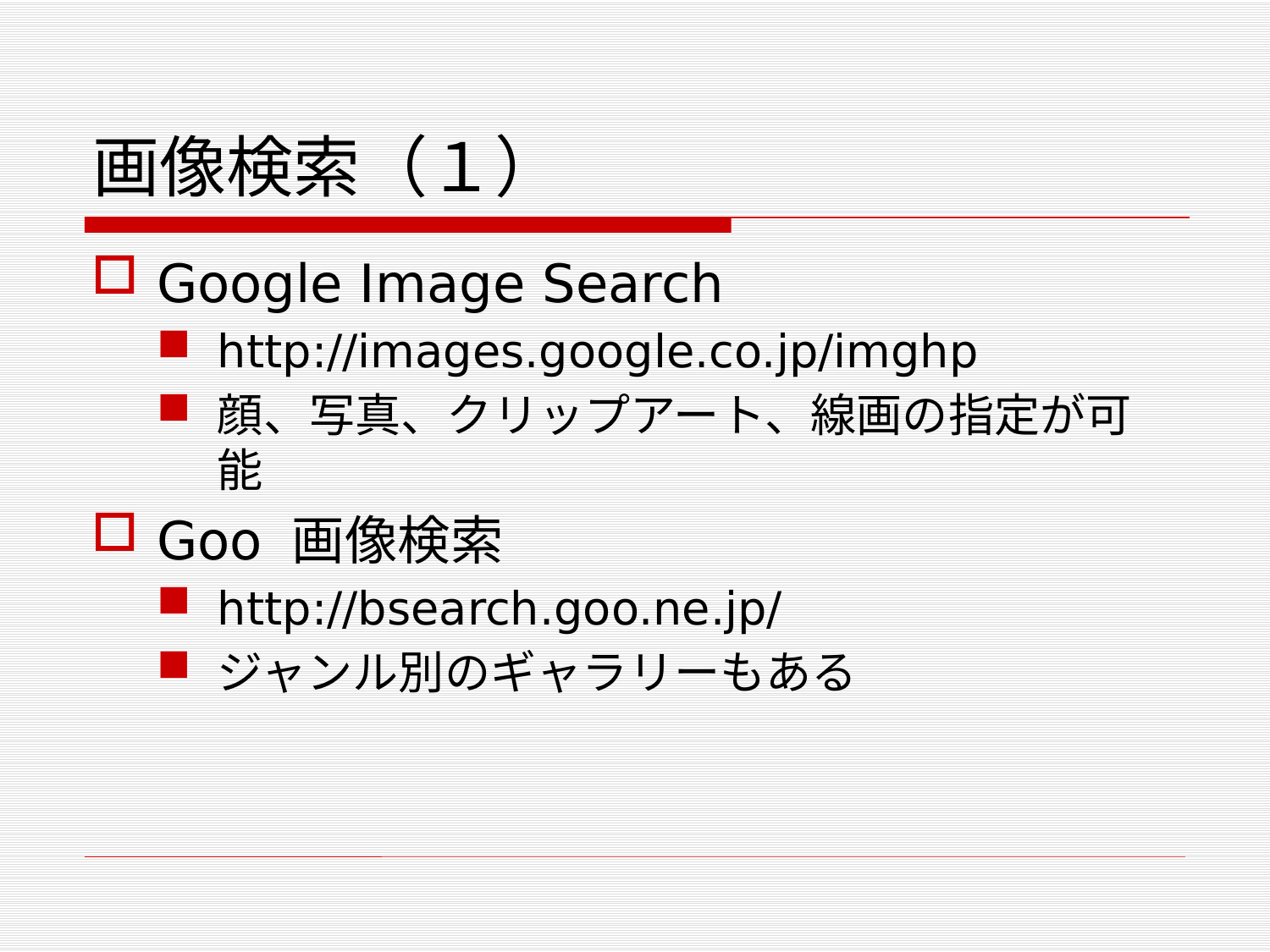

# 画像検索（１）
Google Image Search
http://images.google.co.jp/imghp
顔、写真、クリップアート、線画の指定が可能
Goo 画像検索
http://bsearch.goo.ne.jp/
ジャンル別のギャラリーもある